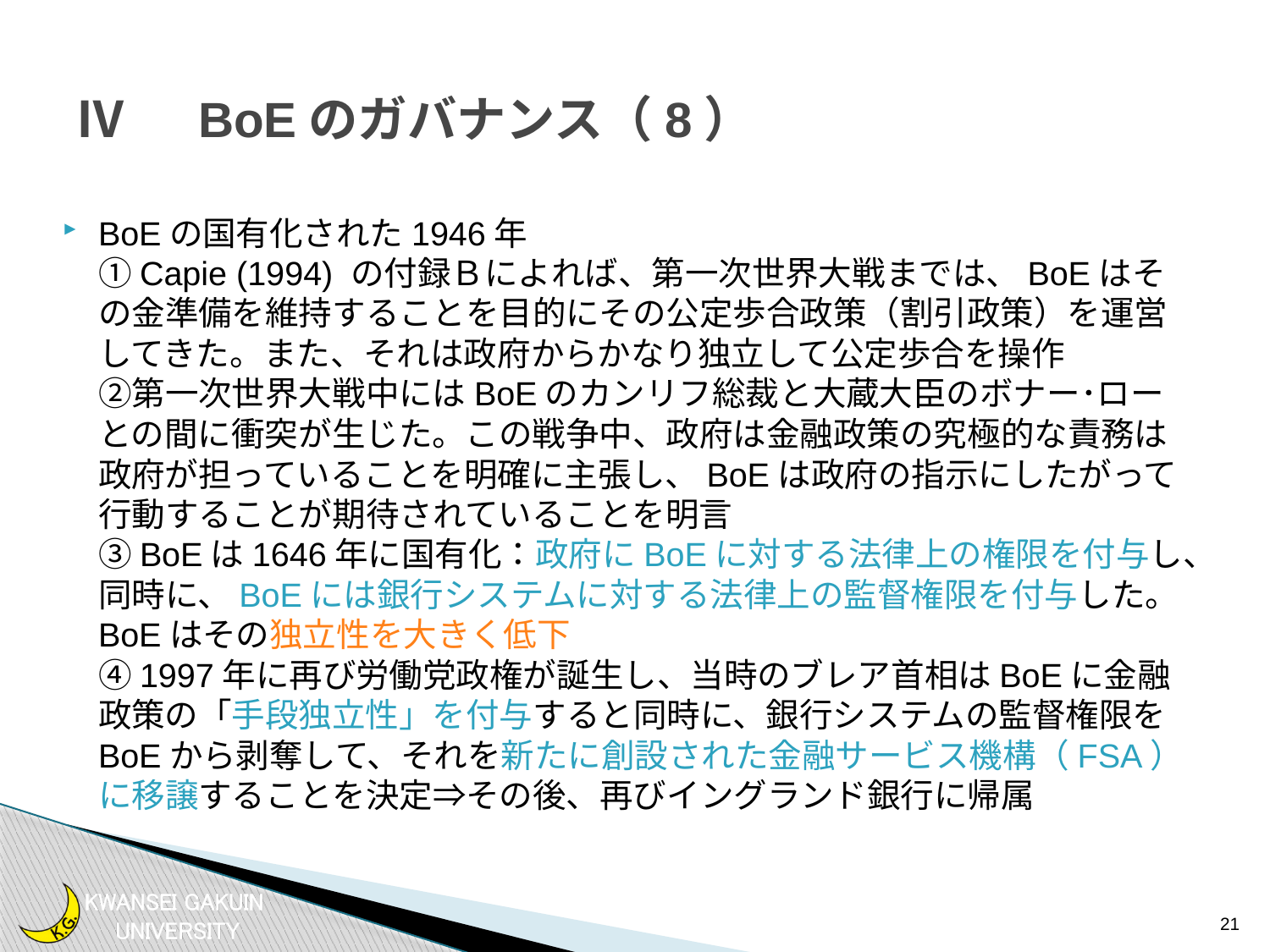

# Ⅳ　BoEのガバナンス（8）
BoEの国有化された1946年
①Capie (1994) の付録Ｂによれば、第一次世界大戦までは、BoEはその金準備を維持することを目的にその公定歩合政策（割引政策）を運営してきた。また、それは政府からかなり独立して公定歩合を操作
②第一次世界大戦中にはBoEのカンリフ総裁と大蔵大臣のボナー･ローとの間に衝突が生じた。この戦争中、政府は金融政策の究極的な責務は政府が担っていることを明確に主張し、BoEは政府の指示にしたがって行動することが期待されていることを明言
③BoEは1646年に国有化：政府にBoEに対する法律上の権限を付与し、同時に、BoEには銀行システムに対する法律上の監督権限を付与した。BoEはその独立性を大きく低下
④1997年に再び労働党政権が誕生し、当時のブレア首相はBoEに金融政策の「手段独立性」を付与すると同時に、銀行システムの監督権限をBoEから剥奪して、それを新たに創設された金融サービス機構（FSA）に移譲することを決定⇒その後、再びイングランド銀行に帰属
21